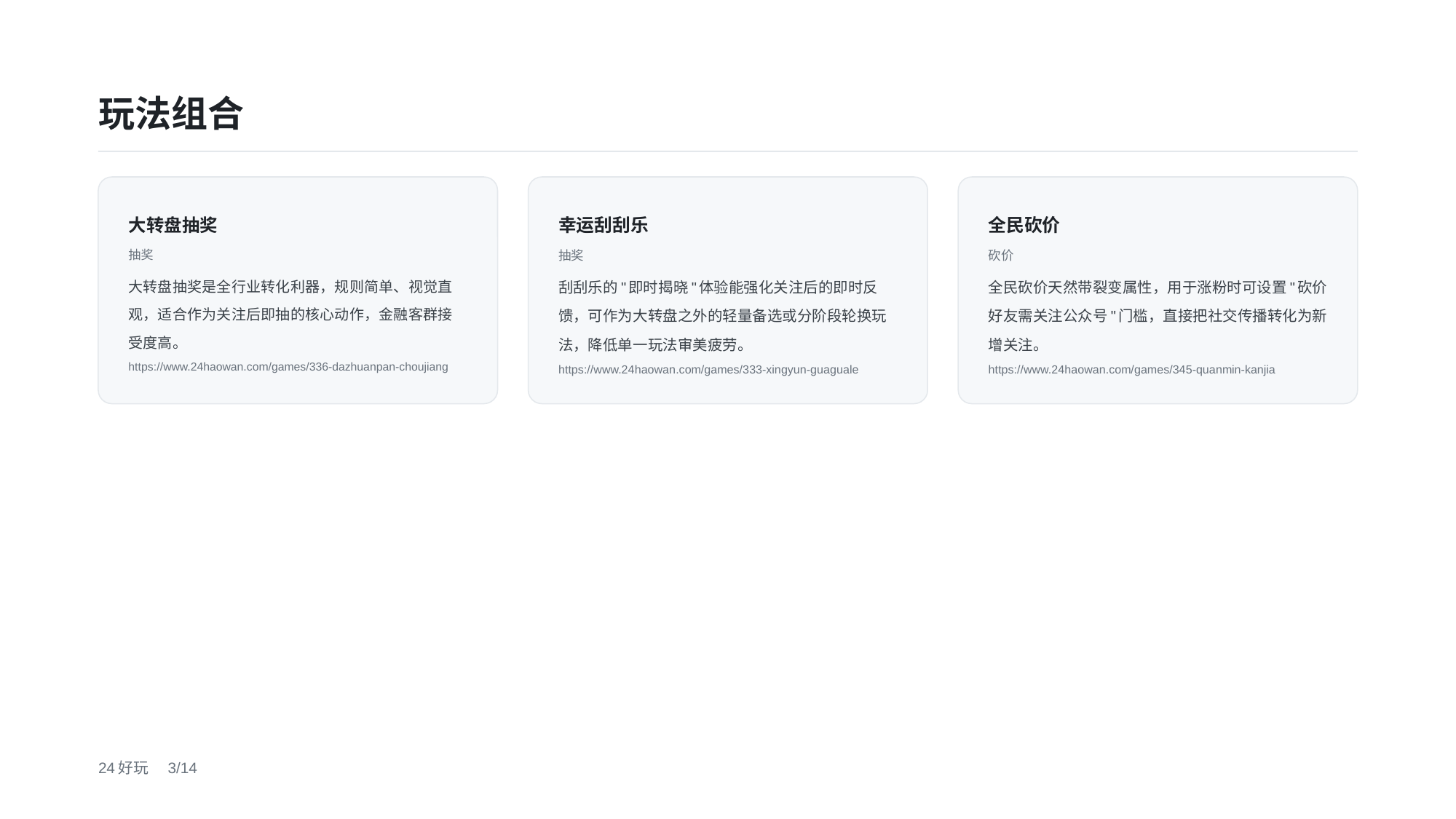

玩法组合

大转盘抽奖
抽奖
大转盘抽奖是全行业转化利器，规则简单、视觉直观，适合作为关注后即抽的核心动作，金融客群接受度高。
https://www.24haowan.com/games/336-dazhuanpan-choujiang
幸运刮刮乐
抽奖
刮刮乐的"即时揭晓"体验能强化关注后的即时反馈，可作为大转盘之外的轻量备选或分阶段轮换玩法，降低单一玩法审美疲劳。
https://www.24haowan.com/games/333-xingyun-guaguale
全民砍价
砍价
全民砍价天然带裂变属性，用于涨粉时可设置"砍价好友需关注公众号"门槛，直接把社交传播转化为新增关注。
https://www.24haowan.com/games/345-quanmin-kanjia
24好玩　3/14